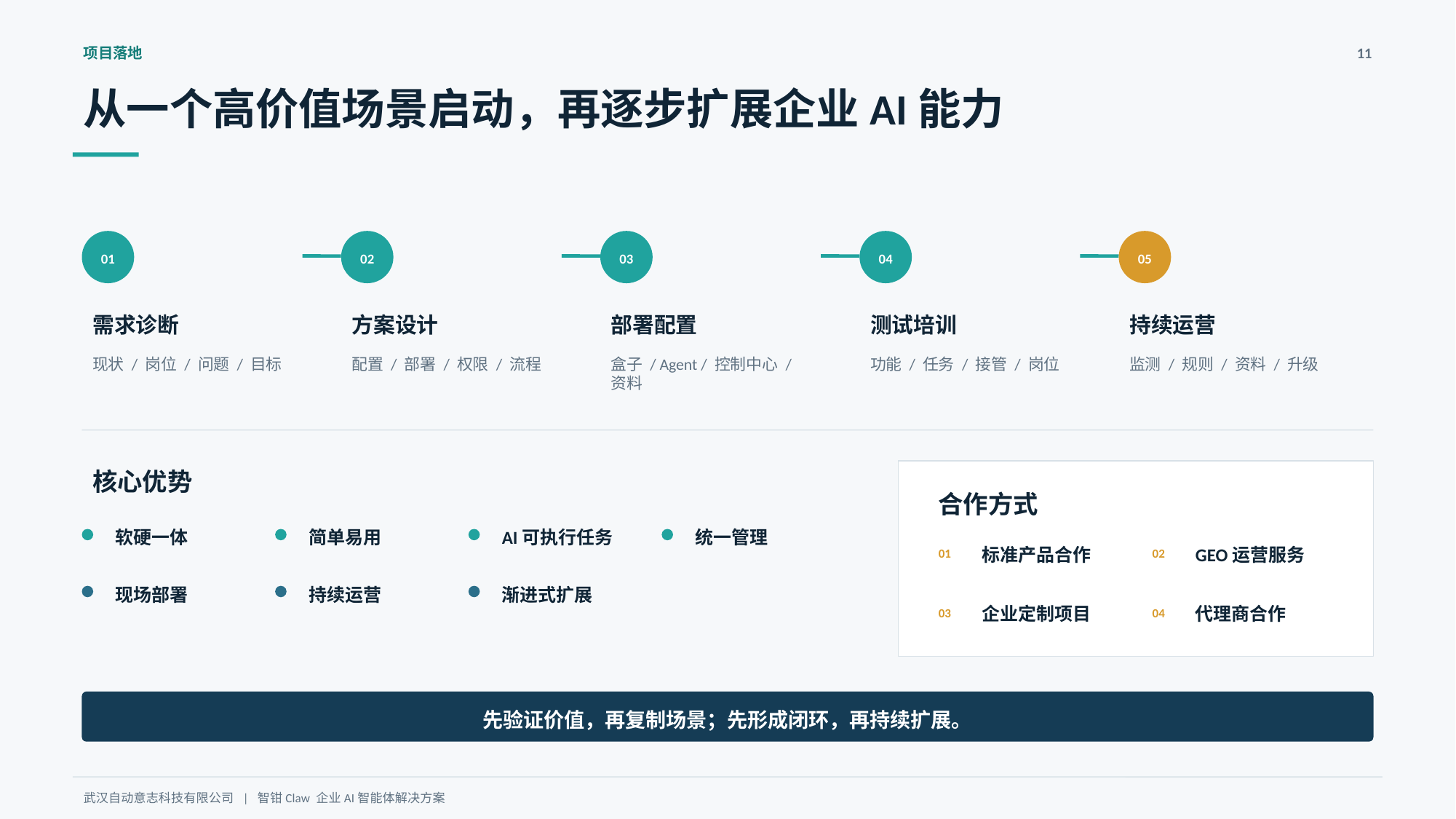

项目落地
11
从一个高价值场景启动，再逐步扩展企业AI能力

01
02
03
04
05

需求诊断
方案设计
部署配置
测试培训
持续运营
现状 / 岗位 / 问题 / 目标
配置 / 部署 / 权限 / 流程
盒子 / Agent / 控制中心 / 资料
功能 / 任务 / 接管 / 岗位
监测 / 规则 / 资料 / 升级

核心优势

合作方式
软硬一体
简单易用
AI可执行任务
统一管理

标准产品合作
GEO运营服务
01
02
现场部署
持续运营
渐进式扩展

企业定制项目
代理商合作
03
04

先验证价值，再复制场景；先形成闭环，再持续扩展。

武汉自动意志科技有限公司  |  智钳Claw 企业AI智能体解决方案